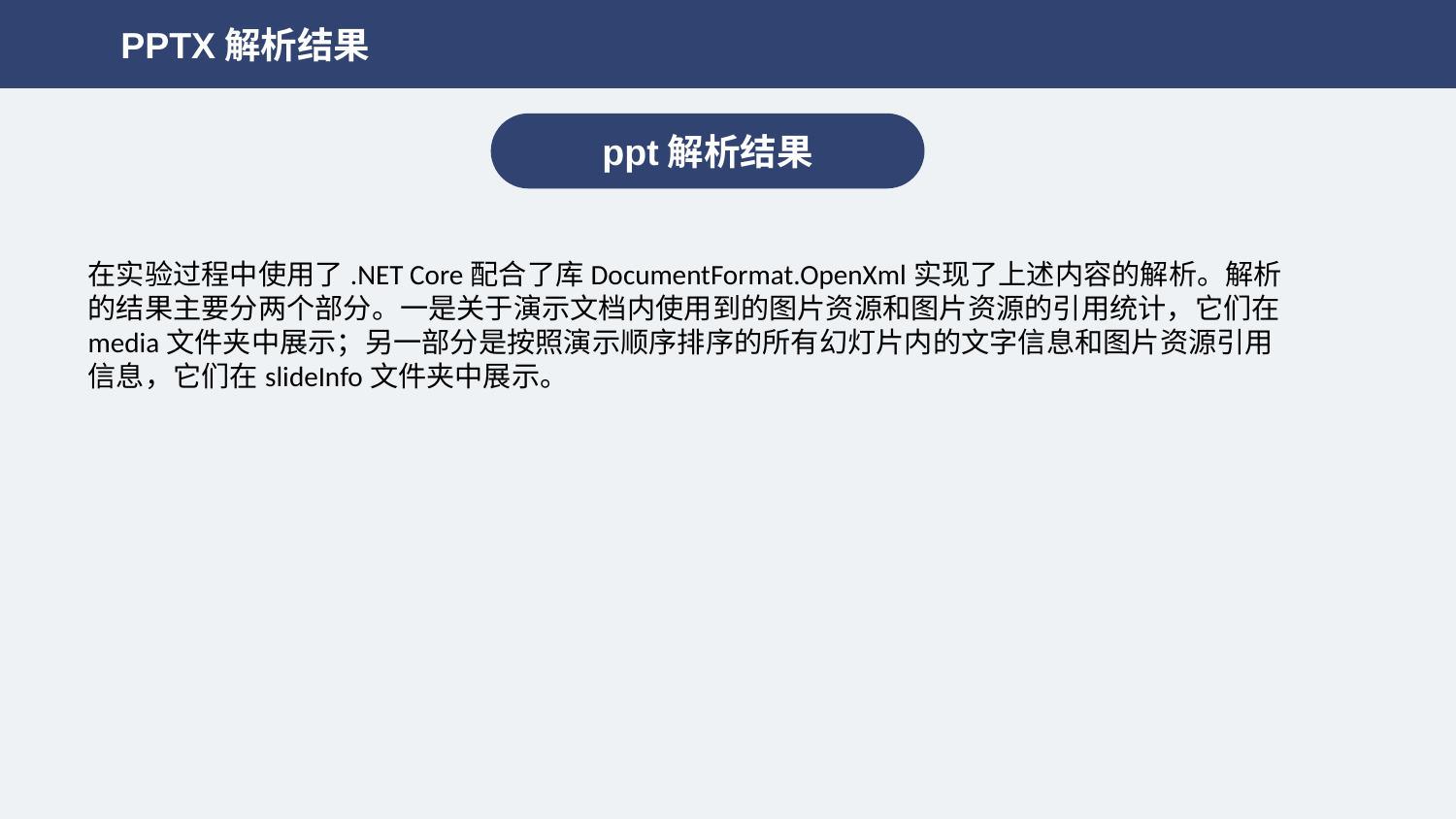

PPTX解析结果
ppt解析结果
在实验过程中使用了.NET Core配合了库DocumentFormat.OpenXml实现了上述内容的解析。解析的结果主要分两个部分。一是关于演示文档内使用到的图片资源和图片资源的引用统计，它们在media文件夹中展示；另一部分是按照演示顺序排序的所有幻灯片内的文字信息和图片资源引用信息，它们在slideInfo文件夹中展示。